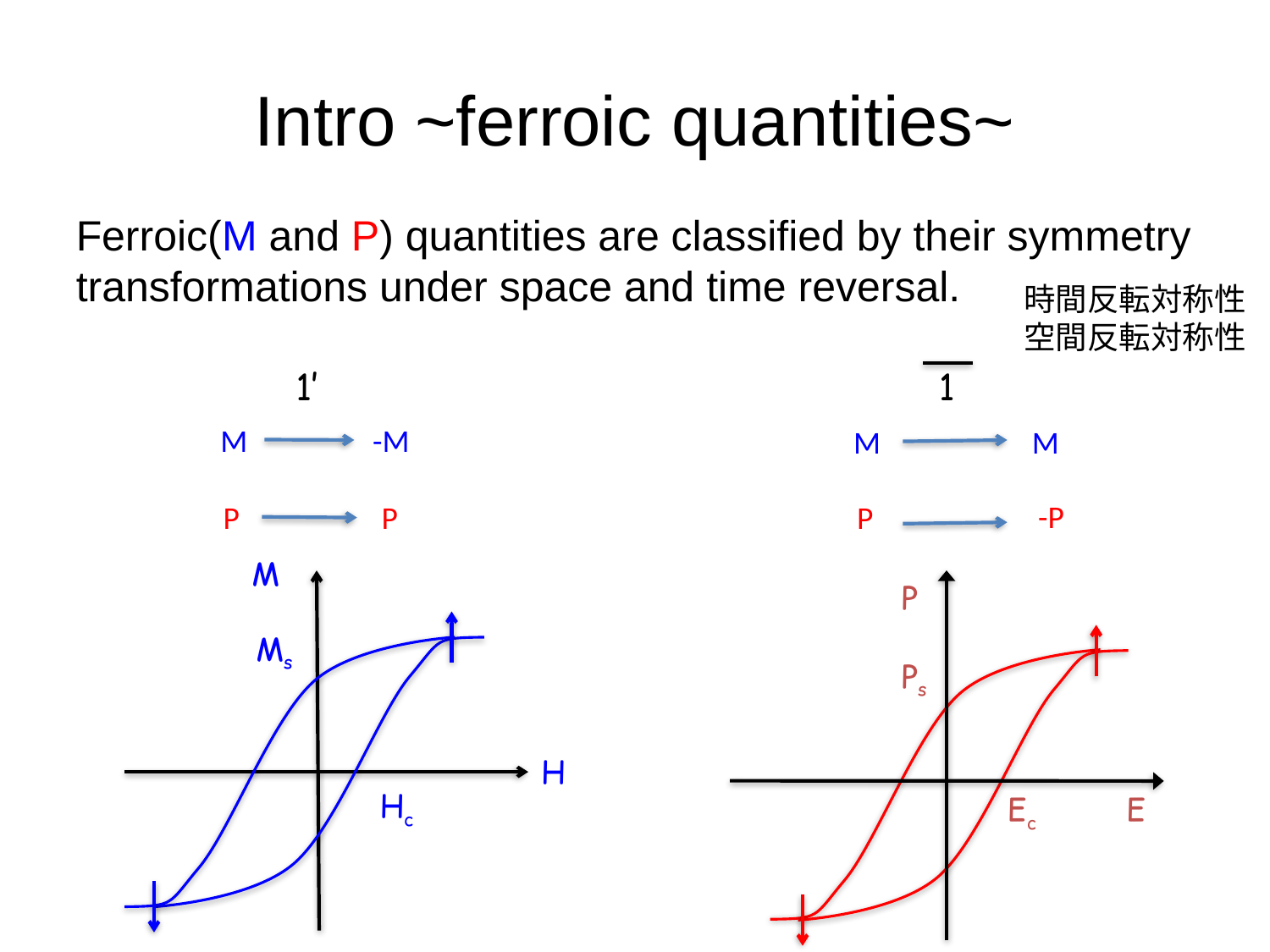

# Intro ~ferroic quantities~
Ferroic(M and P) quantities are classified by their symmetry transformations under space and time reversal.
時間反転対称性
空間反転対称性
1’
1
M
-M
M
M
-P
P
P
P
M
P
Ms

Ps
H
Hc
Ec
E